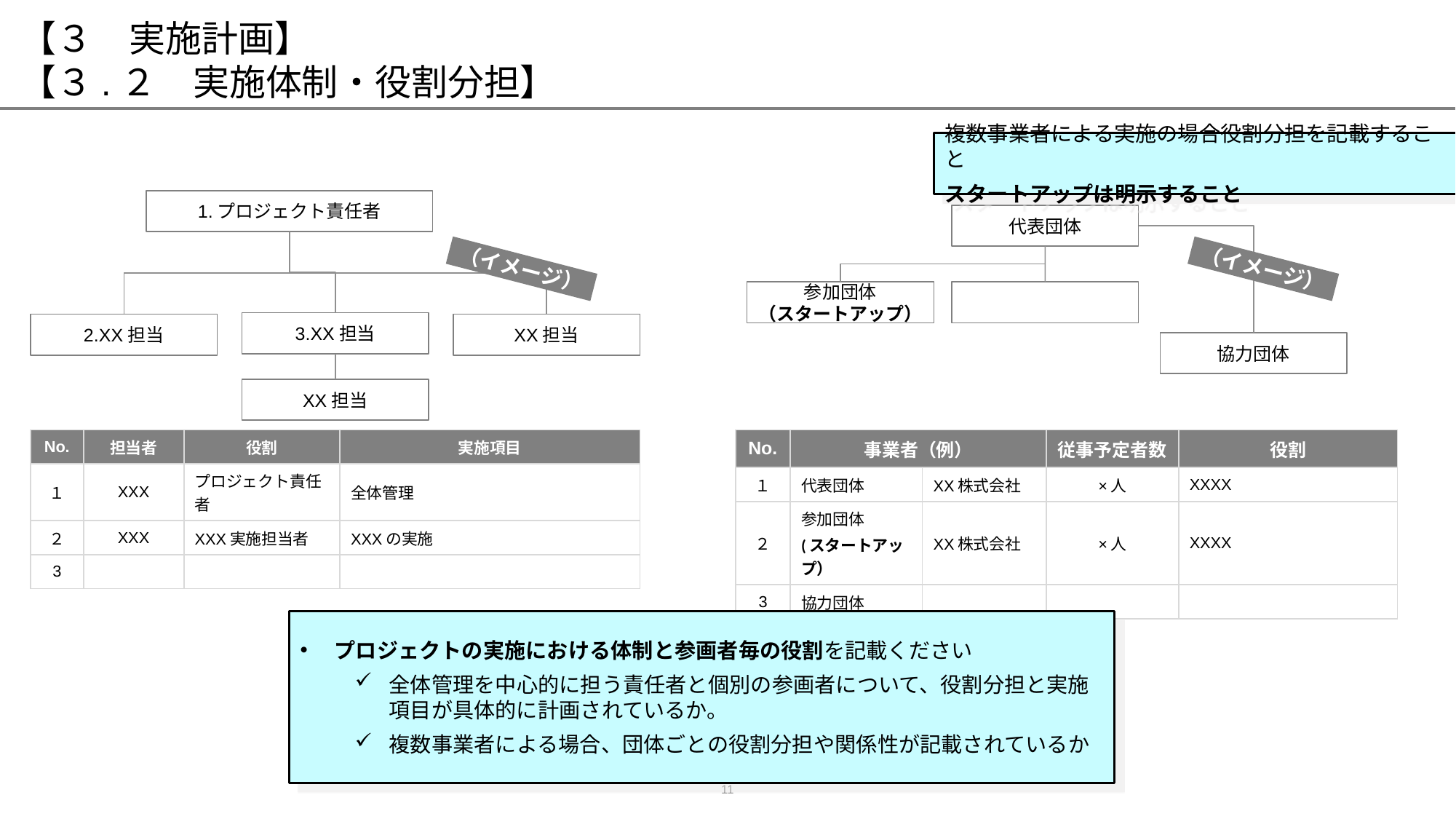

# 【３　実施計画】 【３.２　実施体制・役割分担】

複数事業者による実施の場合役割分担を記載すること
スタートアップは明示すること
1.プロジェクト責任者
代表団体
（イメージ）
（イメージ）
参加団体
（スタートアップ）

3.XX担当
2.XX担当
XX担当
協力団体
XX担当
| No. | 事業者（例） |  | 従事予定者数 | 役割 |
| --- | --- | --- | --- | --- |
| １ | 代表団体 | XX株式会社 | ×人 | XXXX |
| ２ | 参加団体 (スタートアップ） | XX株式会社 | ×人 | XXXX |
| 3 | 協力団体 |  |  |  |
| No. | 担当者 | 役割 | 実施項目 |
| --- | --- | --- | --- |
| １ | XXX | プロジェクト責任者 | 全体管理 |
| ２ | XXX | XXX実施担当者 | XXXの実施 |
| 3 |  |  |  |
プロジェクトの実施における体制と参画者毎の役割を記載ください
全体管理を中心的に担う責任者と個別の参画者について、役割分担と実施項目が具体的に計画されているか。
複数事業者による場合、団体ごとの役割分担や関係性が記載されているか